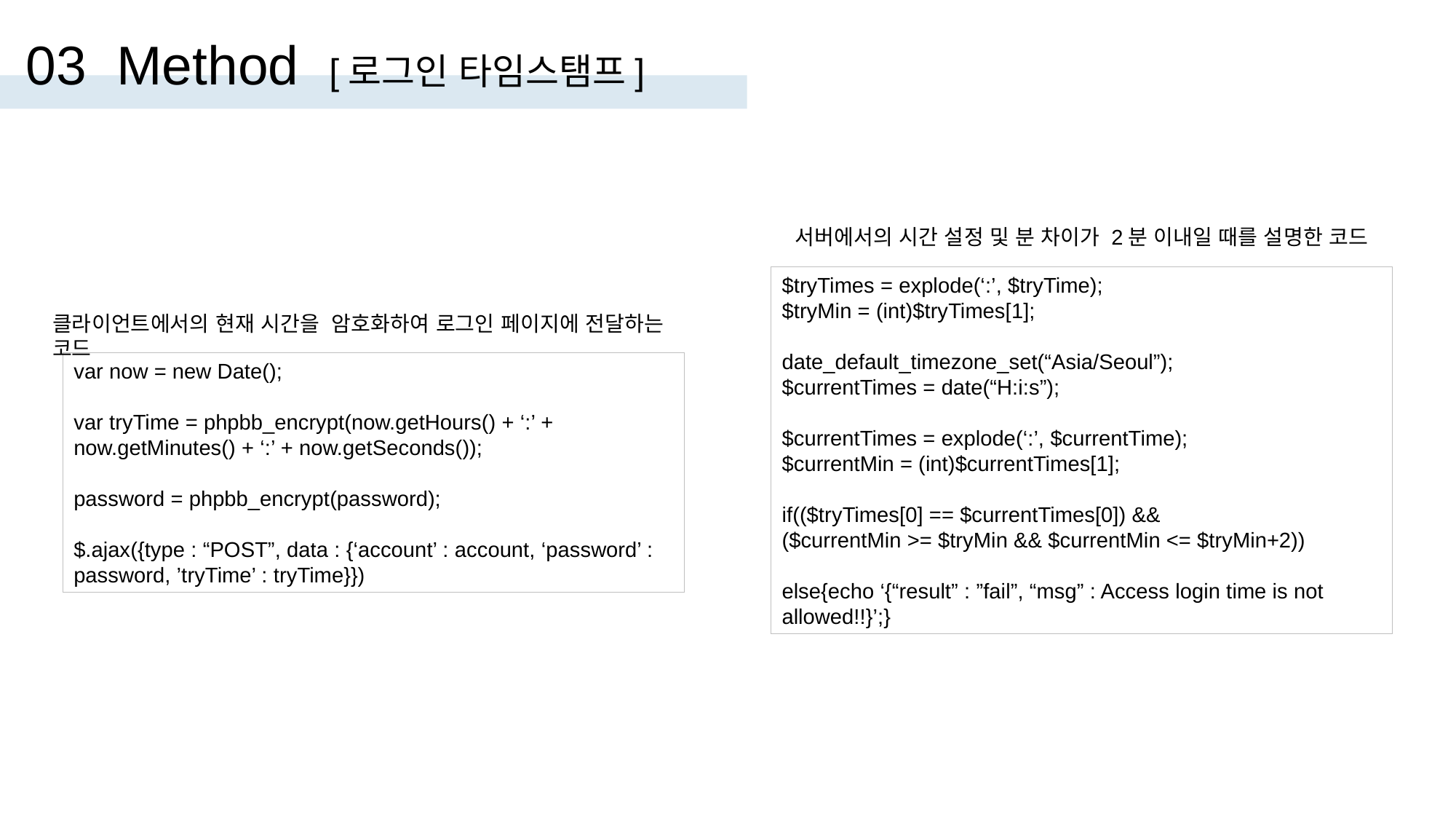

# 03  Method  [로그인 타임스탬프]

서버에서의 시간 설정 및 분 차이가 2분 이내일 때를 설명한 코드
$tryTimes = explode(‘:’, $tryTime);
$tryMin = (int)$tryTimes[1];

date_default_timezone_set(“Asia/Seoul”);
$currentTimes = date(“H:i:s”);

$currentTimes = explode(‘:’, $currentTime);
$currentMin = (int)$currentTimes[1];

if(($tryTimes[0] == $currentTimes[0]) &&
($currentMin >= $tryMin && $currentMin <= $tryMin+2))

else{echo ‘{“result” : ”fail”, “msg” : Access login time is not allowed!!}’;}
클라이언트에서의 현재 시간을  암호화하여 로그인 페이지에 전달하는 코드
var now = new Date();

var tryTime = phpbb_encrypt(now.getHours() + ‘:’ + now.getMinutes() + ‘:’ + now.getSeconds());

password = phpbb_encrypt(password);

$.ajax({type : “POST”, data : {‘account’ : account, ‘password’ : password, ’tryTime’ : tryTime}})